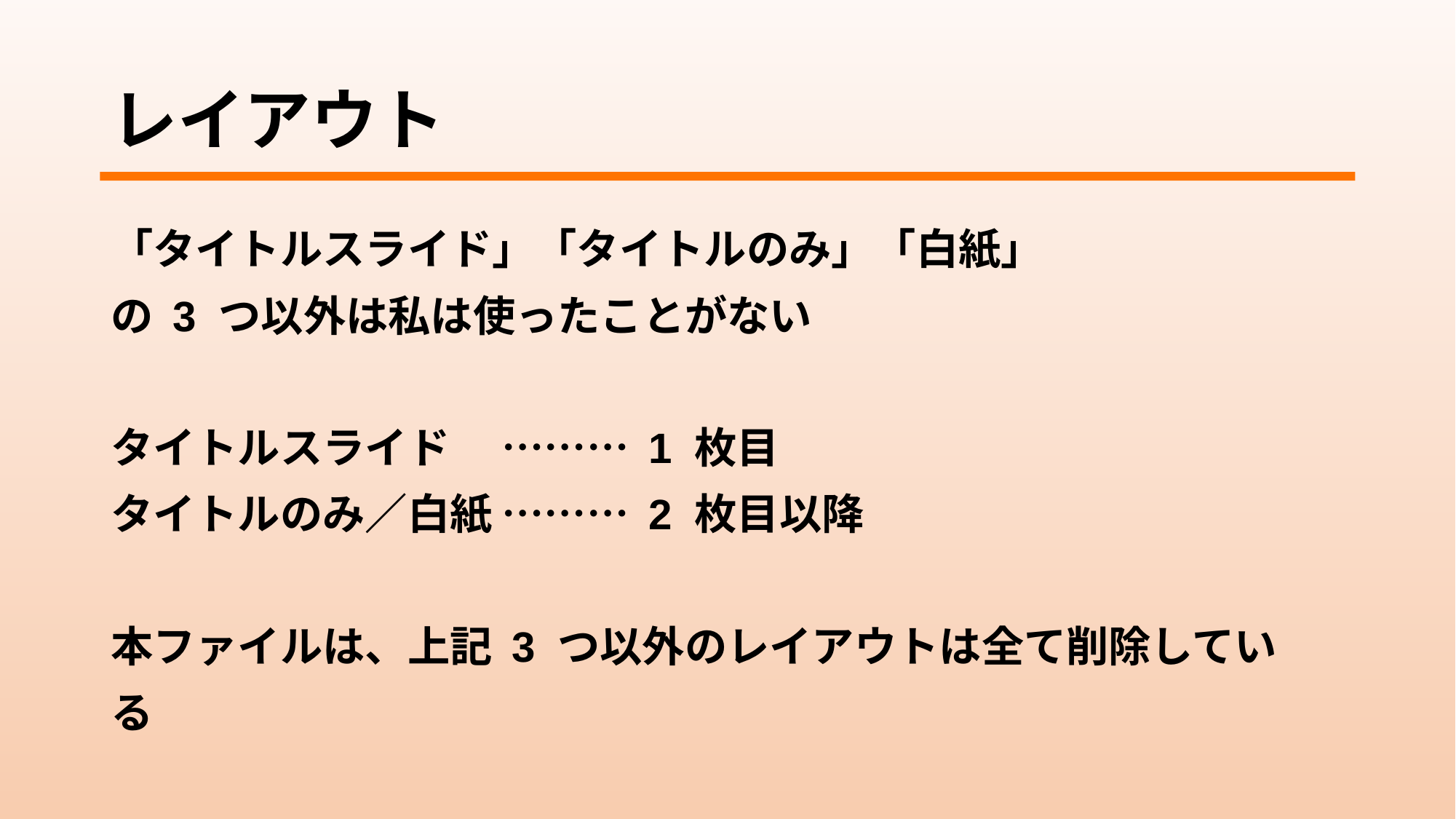

# レイアウト
「タイトルスライド」「タイトルのみ」「白紙」
の 3 つ以外は私は使ったことがない

タイトルスライド　 ……… 1 枚目
タイトルのみ／白紙 ……… 2 枚目以降

本ファイルは、上記 3 つ以外のレイアウトは全て削除している

ただし「タイトルとコンテンツ」を使う人もいる